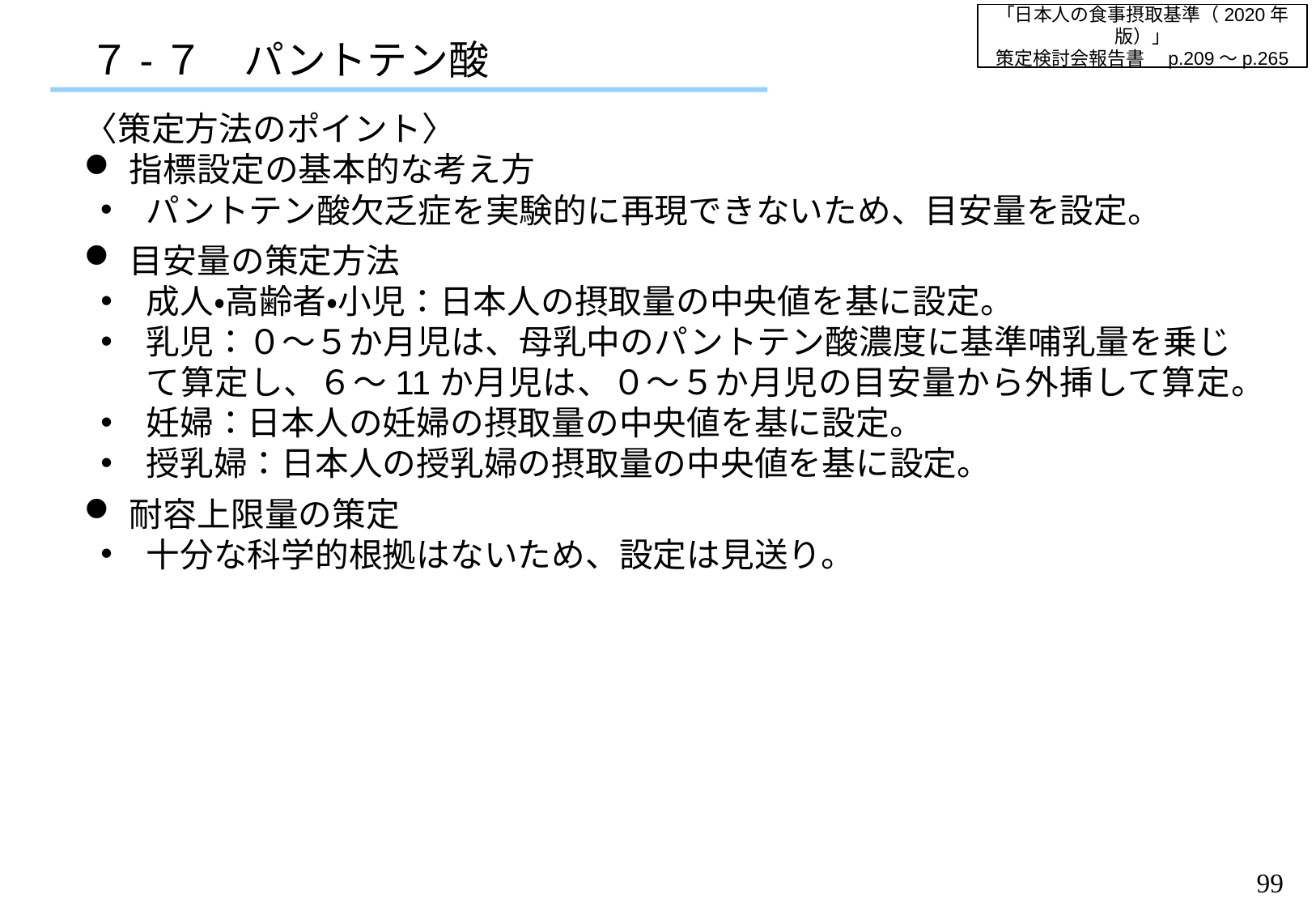

「日本人の食事摂取基準（2020年版）」
策定検討会報告書　p.209～p.265
７-７　パントテン酸

〈策定方法のポイント〉
指標設定の基本的な考え方
パントテン酸欠乏症を実験的に再現できないため、目安量を設定。
目安量の策定方法
成人・高齢者・小児：日本人の摂取量の中央値を基に設定。
乳児：０～５か月児は、母乳中のパントテン酸濃度に基準哺乳量を乗じて算定し、６～11か月児は、０～５か月児の目安量から外挿して算定。
妊婦：日本人の妊婦の摂取量の中央値を基に設定。
授乳婦：日本人の授乳婦の摂取量の中央値を基に設定。
耐容上限量の策定
十分な科学的根拠はないため、設定は見送り。
99